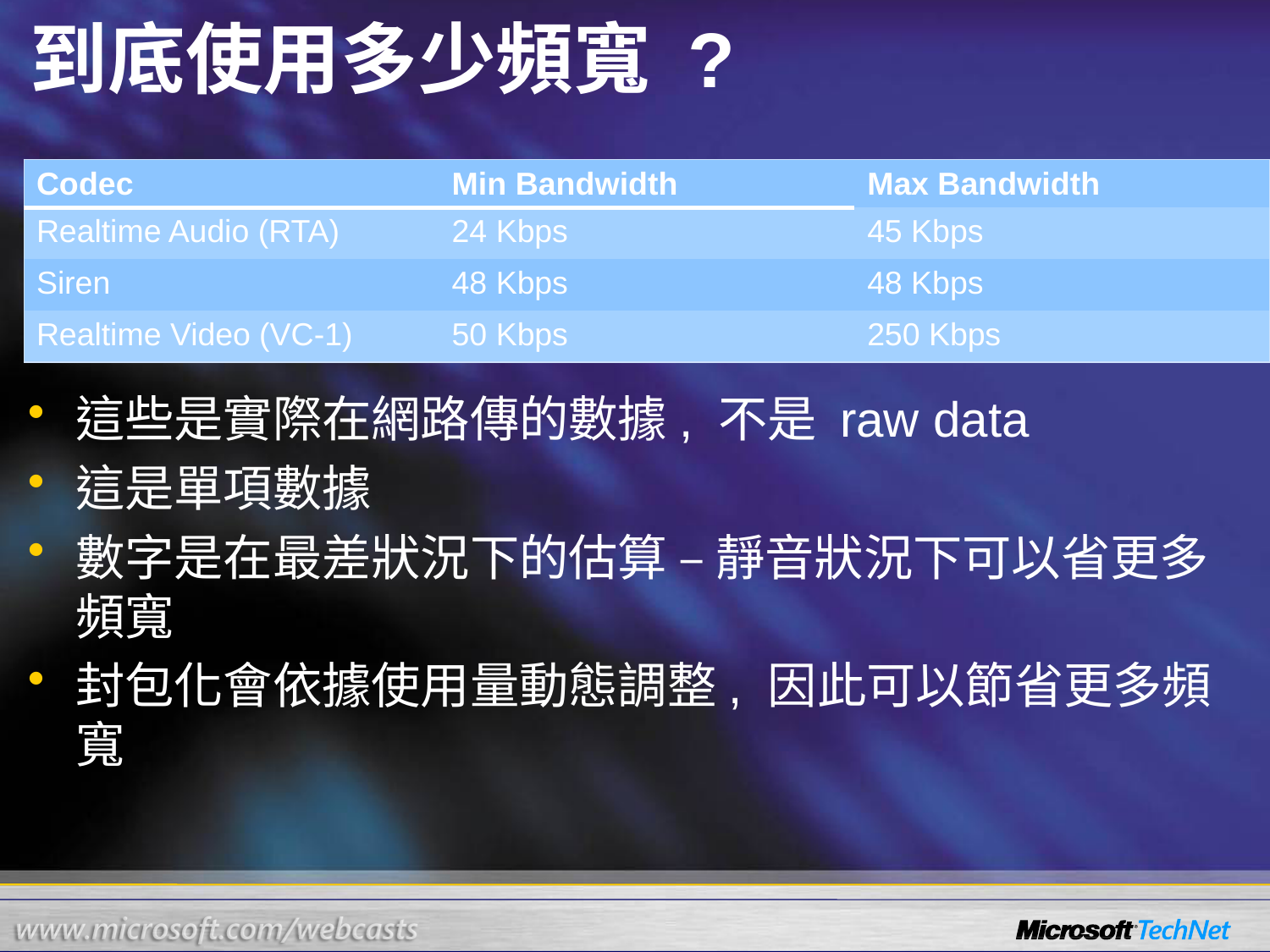

# 到底使用多少頻寬 ?
| Codec | Min Bandwidth | Max Bandwidth |
| --- | --- | --- |
| Realtime Audio (RTA) | 24 Kbps | 45 Kbps |
| Siren | 48 Kbps | 48 Kbps |
| Realtime Video (VC-1) | 50 Kbps | 250 Kbps |
這些是實際在網路傳的數據, 不是 raw data
這是單項數據
數字是在最差狀況下的估算 – 靜音狀況下可以省更多頻寬
封包化會依據使用量動態調整, 因此可以節省更多頻寬